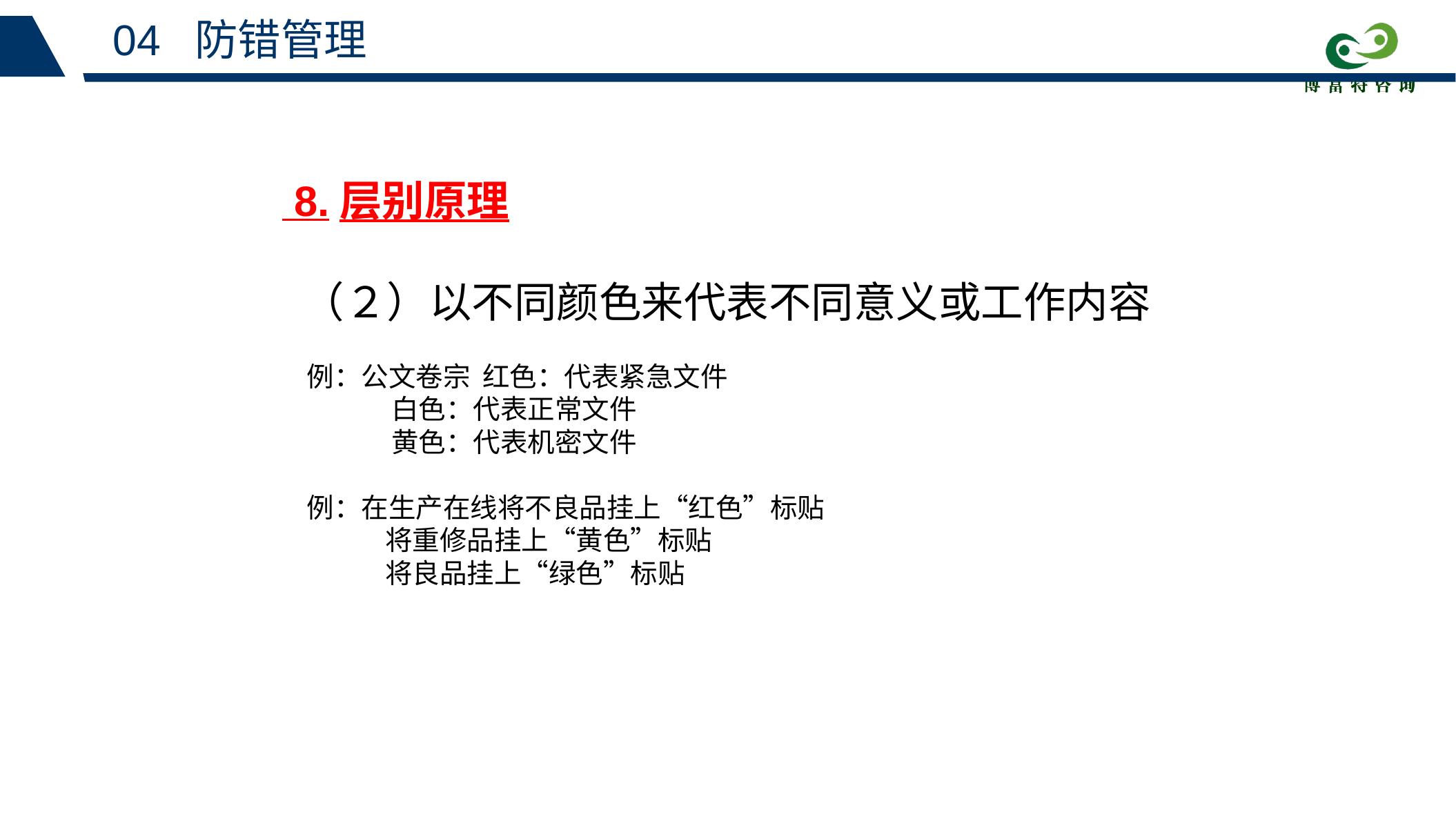

04  防错管理

 8.层别原理

 （２）以不同颜色来代表不同意义或工作内容

   例：公文卷宗  红色：代表紧急文件
                 白色：代表正常文件
                 黄色：代表机密文件

   例：在生产在线将不良品挂上“红色”标贴
                将重修品挂上“黄色”标贴
                将良品挂上“绿色”标贴